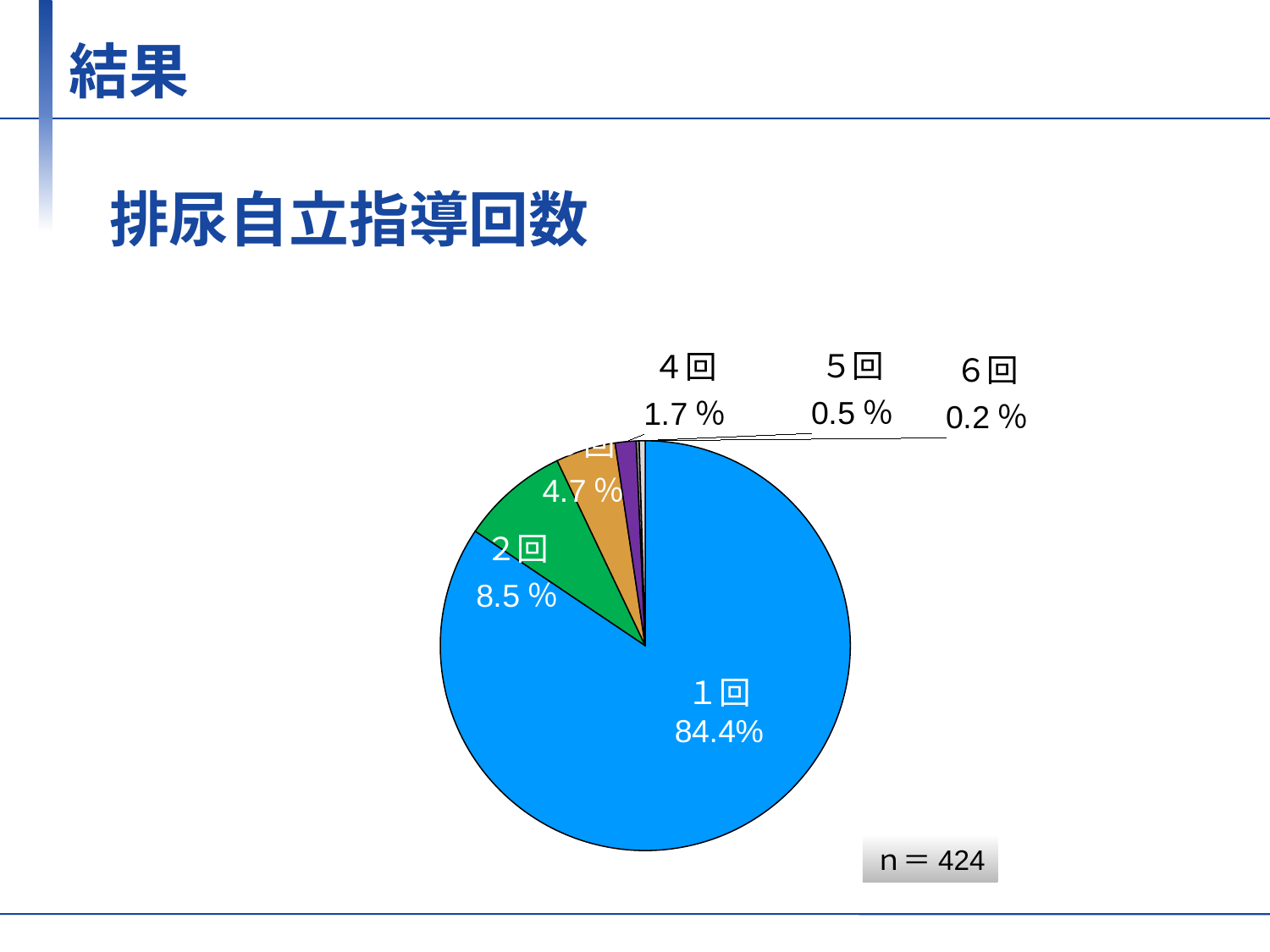

結果
# 排尿自立指導回数

### Chart

| Category |  |
|---|---|
| １回 | 358.0 |
| ２回 | 36.0 |
| ３回 | 20.0 |
| ４回 | 7.0 |
| ５回 | 1.0 |
| ６回 | 2.0 |
ｎ＝424